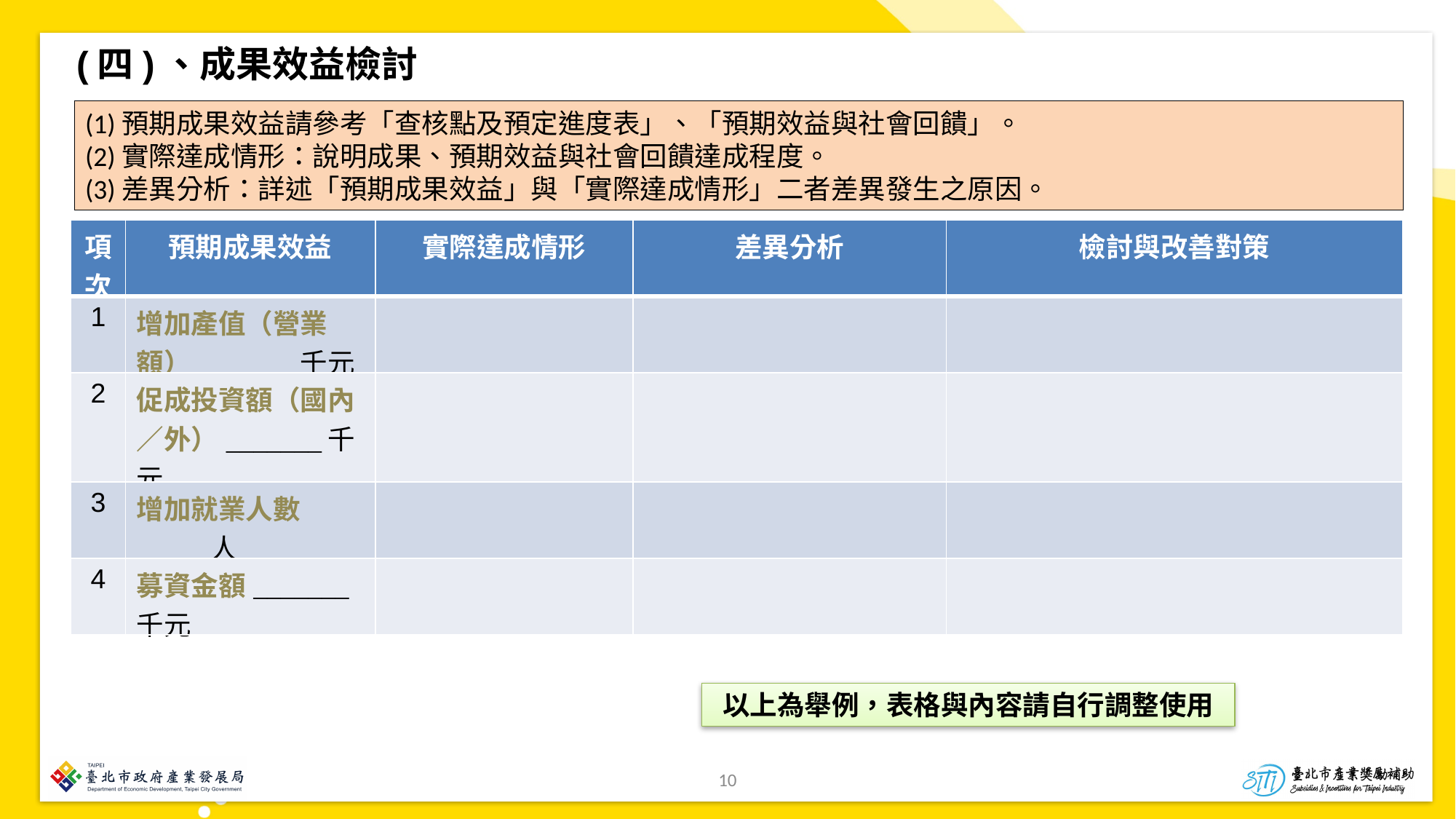

(四)、成果效益檢討
(1)預期成果效益請參考「查核點及預定進度表」、「預期效益與社會回饋」。
(2)實際達成情形：說明成果、預期效益與社會回饋達成程度。
(3)差異分析：詳述「預期成果效益」與「實際達成情形」二者差異發生之原因。
| 項次 | 預期成果效益 | 實際達成情形 | 差異分析 | 檢討與改善對策 |
| --- | --- | --- | --- | --- |
| 1 | 增加產值（營業額）\_\_\_\_\_\_\_千元 |  |  |  |
| 2 | 促成投資額（國內／外）\_\_\_\_\_\_\_千元 |  |  |  |
| 3 | 增加就業人數\_\_\_\_\_人 |  |  |  |
| 4 | 募資金額\_\_\_\_\_\_\_千元 |  |  |  |
以上為舉例，表格與內容請自行調整使用
10